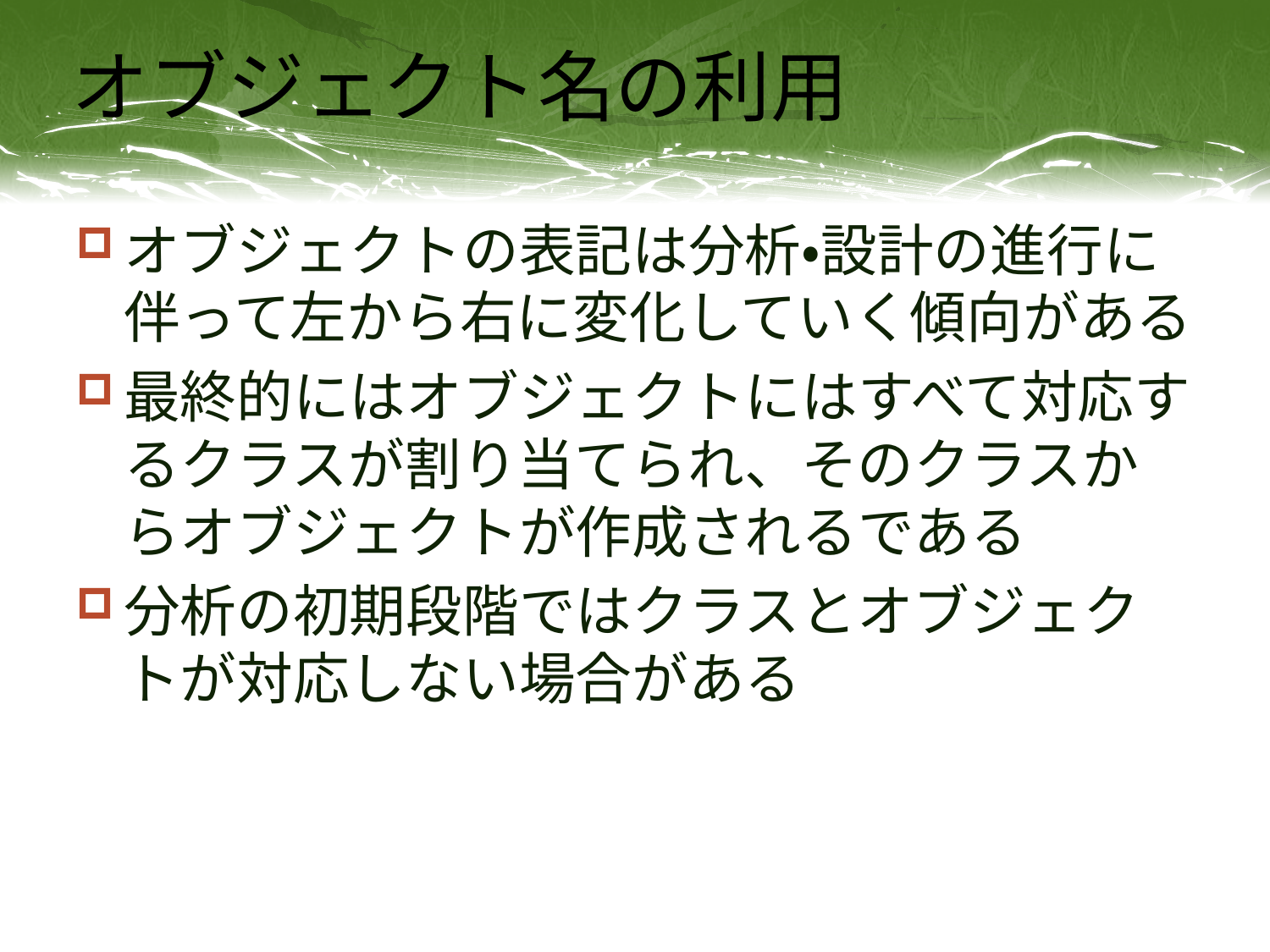

# オブジェクト名の利用
オブジェクトの表記は分析・設計の進行に伴って左から右に変化していく傾向がある
最終的にはオブジェクトにはすべて対応するクラスが割り当てられ、そのクラスからオブジェクトが作成されるである
分析の初期段階ではクラスとオブジェクトが対応しない場合がある